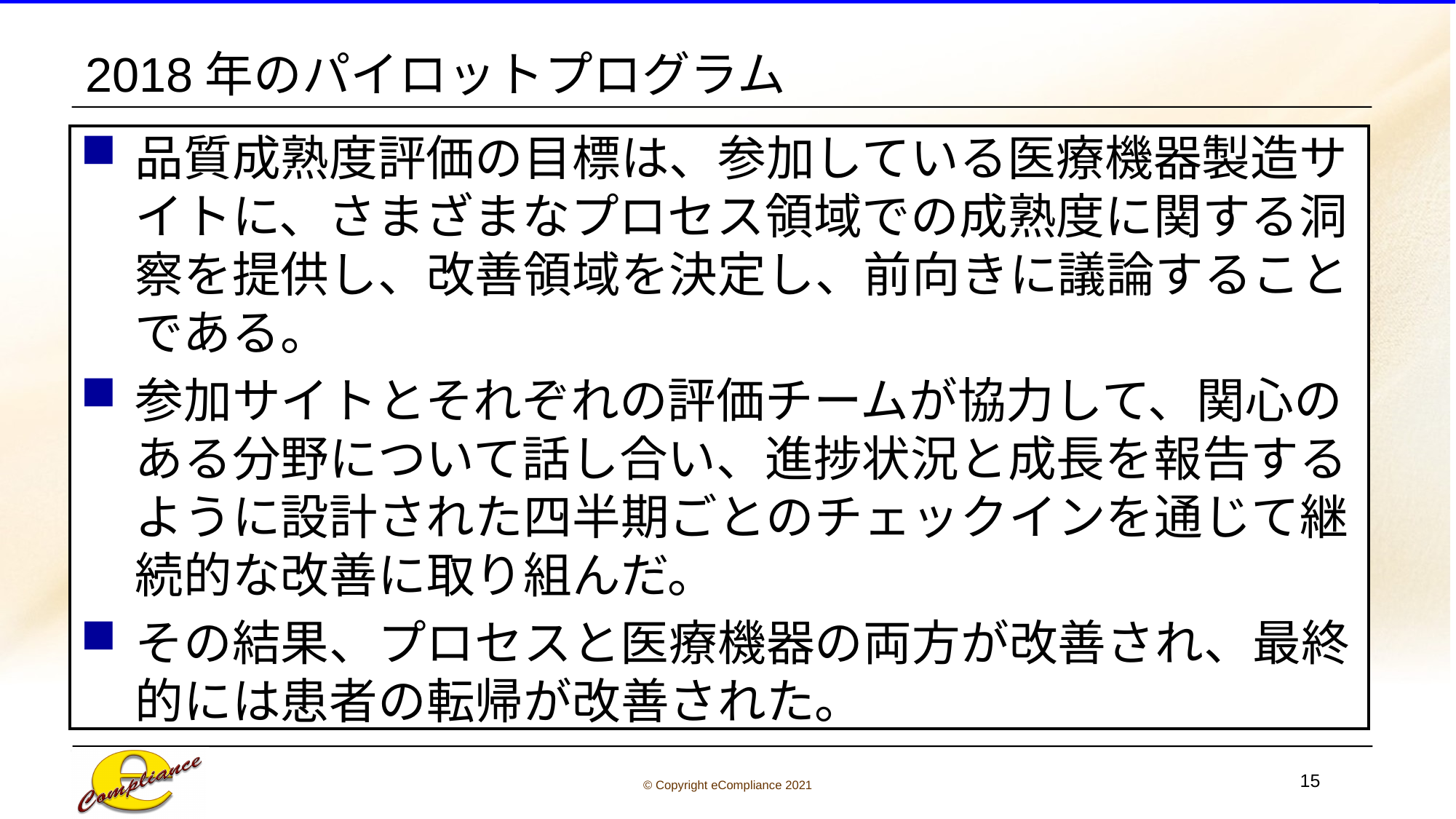

# 2018年のパイロットプログラム
品質成熟度評価の目標は、参加している医療機器製造サイトに、さまざまなプロセス領域での成熟度に関する洞察を提供し、改善領域を決定し、前向きに議論することである。
参加サイトとそれぞれの評価チームが協力して、関心のある分野について話し合い、進捗状況と成長を報告するように設計された四半期ごとのチェックインを通じて継続的な改善に取り組んだ。
その結果、プロセスと医療機器の両方が改善され、最終的には患者の転帰が改善された。